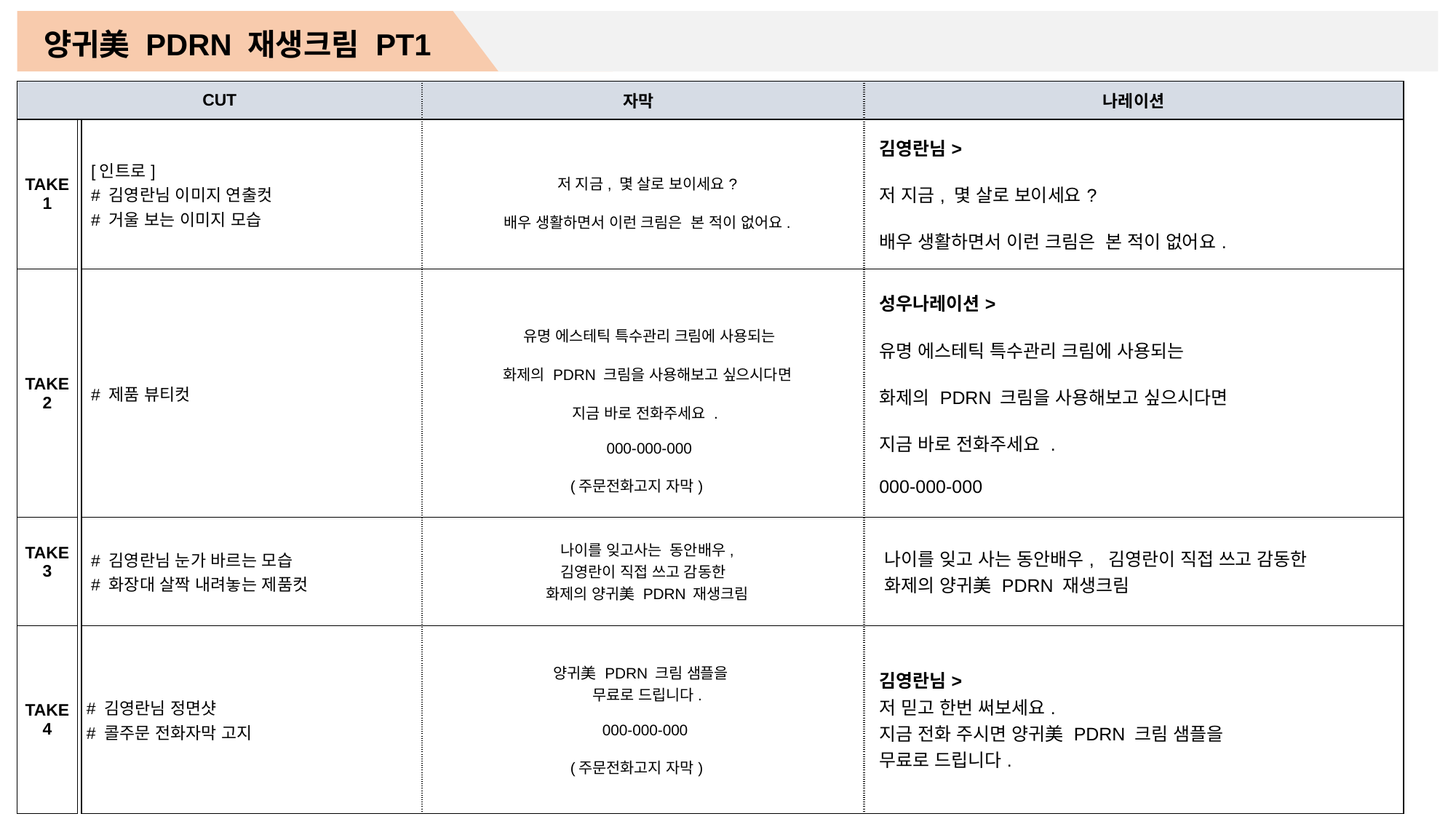

양귀美 PDRN 재생크림 PT1

| CUT |  |  | 자막 | 나레이션 |
| --- | --- | --- | --- | --- |
| TAKE 1 |  | [인트로] # 김영란님 이미지 연출컷 # 거울 보는 이미지 모습 | 저 지금, 몇 살로 보이세요? 배우 생활하면서 이런 크림은 본 적이 없어요. | 김영란님> 저 지금, 몇 살로 보이세요? 배우 생활하면서 이런 크림은 본 적이 없어요. |
| TAKE 2 |  | # 제품 뷰티컷 | 유명 에스테틱 특수관리 크림에 사용되는 화제의 PDRN 크림을 사용해보고 싶으시다면 지금 바로 전화주세요 . 000-000-000 (주문전화고지 자막) | 성우나레이션> 유명 에스테틱 특수관리 크림에 사용되는 화제의 PDRN 크림을 사용해보고 싶으시다면 지금 바로 전화주세요 . 000-000-000 |
| TAKE 3 |  | # 김영란님 눈가 바르는 모습 # 화장대 살짝 내려놓는 제품컷 | 나이를 잊고사는 동안배우, 김영란이 직접 쓰고 감동한 화제의 양귀美 PDRN 재생크림 | 나이를 잊고 사는 동안배우, 김영란이 직접 쓰고 감동한 화제의 양귀美 PDRN 재생크림 |
| TAKE 4 |  | # 김영란님 정면샷 # 콜주문 전화자막 고지 | 양귀美 PDRN 크림 샘플을 무료로 드립니다. 000-000-000 (주문전화고지 자막) | 김영란님> 저 믿고 한번 써보세요. 지금 전화 주시면 양귀美 PDRN 크림 샘플을 무료로 드립니다. |